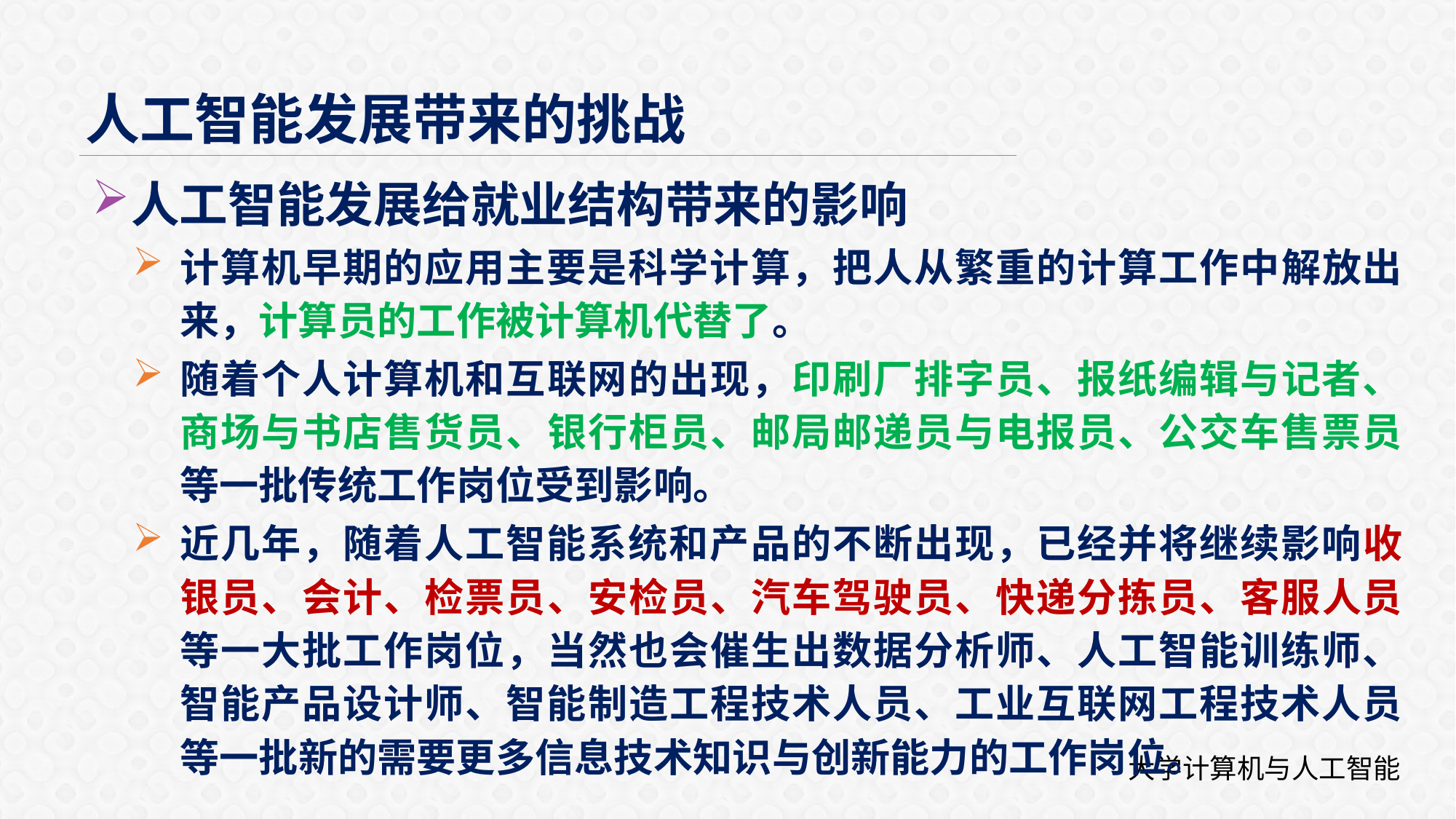

人工智能发展带来的挑战
人工智能发展给就业结构带来的影响
计算机早期的应用主要是科学计算，把人从繁重的计算工作中解放出来，计算员的工作被计算机代替了。
随着个人计算机和互联网的出现，印刷厂排字员、报纸编辑与记者、商场与书店售货员、银行柜员、邮局邮递员与电报员、公交车售票员等一批传统工作岗位受到影响。
近几年，随着人工智能系统和产品的不断出现，已经并将继续影响收银员、会计、检票员、安检员、汽车驾驶员、快递分拣员、客服人员等一大批工作岗位，当然也会催生出数据分析师、人工智能训练师、智能产品设计师、智能制造工程技术人员、工业互联网工程技术人员等一批新的需要更多信息技术知识与创新能力的工作岗位。